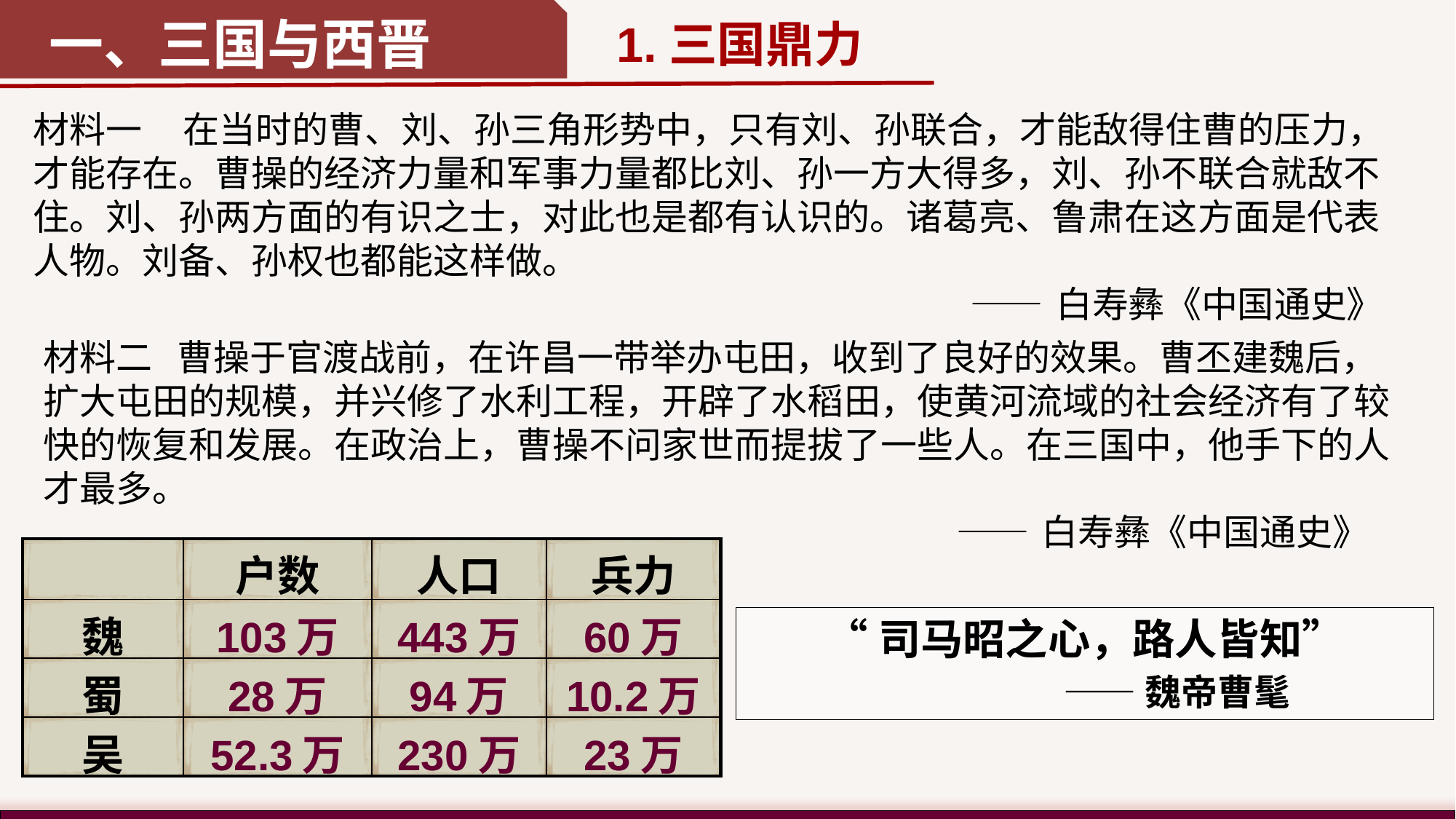

一、三国与西晋
1.三国鼎力
材料一     在当时的曹、刘、孙三角形势中，只有刘、孙联合，才能敌得住曹的压力，才能存在。曹操的经济力量和军事力量都比刘、孙一方大得多，刘、孙不联合就敌不住。刘、孙两方面的有识之士，对此也是都有认识的。诸葛亮、鲁肃在这方面是代表人物。刘备、孙权也都能这样做。
                                                                                                                   ——白寿彝《中国通史》
材料二   曹操于官渡战前，在许昌一带举办屯田，收到了良好的效果。曹丕建魏后，扩大屯田的规模，并兴修了水利工程，开辟了水稻田，使黄河流域的社会经济有了较快的恢复和发展。在政治上，曹操不问家世而提拔了一些人。在三国中，他手下的人才最多。
                                                                                                                ——白寿彝《中国通史》
|  | 户数 | 人口 | 兵力 |
| --- | --- | --- | --- |
| 魏 | 103万 | 443万 | 60万 |
| 蜀 | 28万 | 94万 | 10.2万 |
| 吴 | 52.3万 | 230万 | 23万 |
“司马昭之心，路人皆知”
                   ——魏帝曹髦